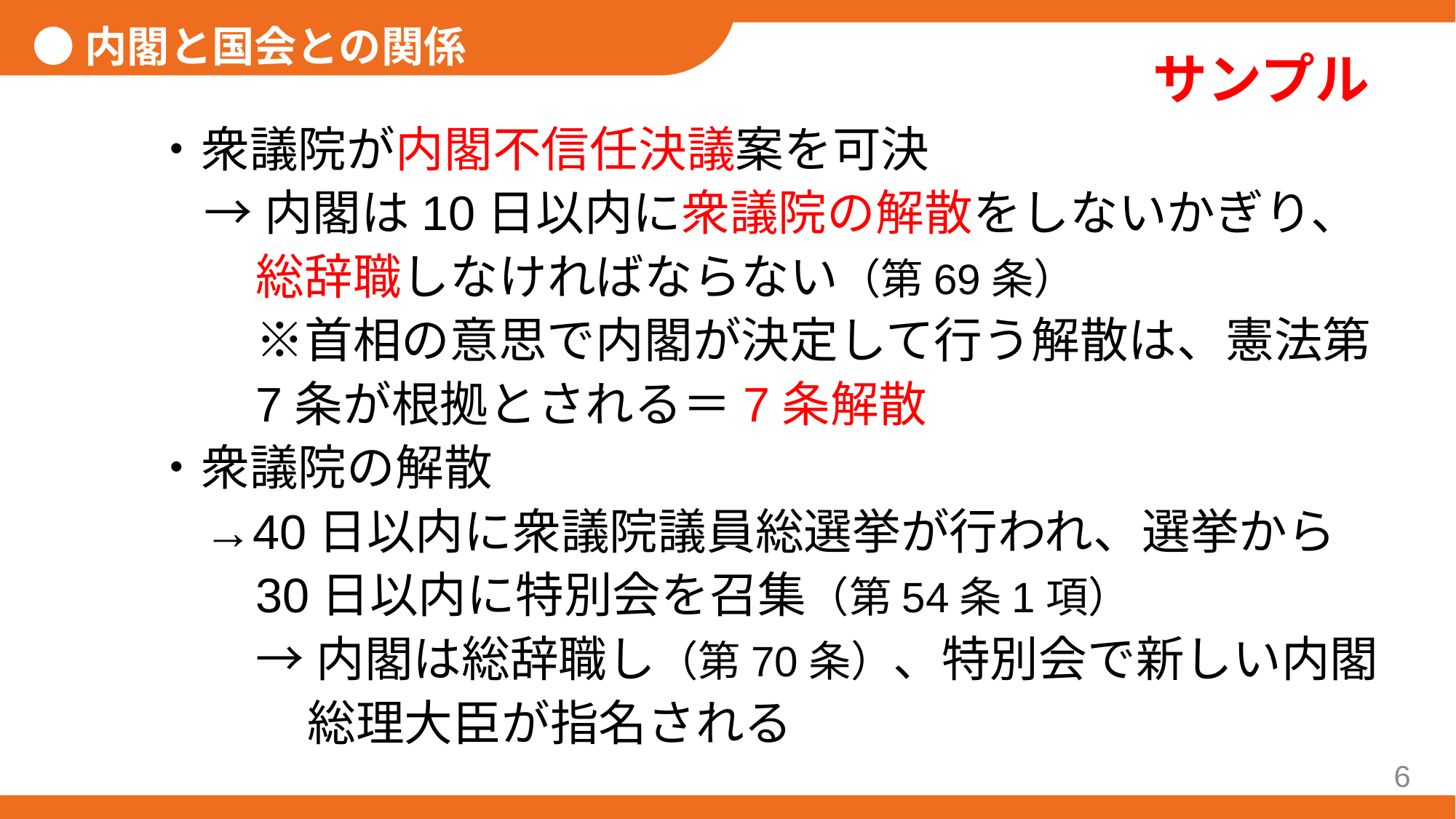

●内閣と国会との関係
・衆議院が内閣不信任決議案を可決
→内閣は10日以内に衆議院の解散をしないかぎり、
総辞職しなければならない（第69条）
※首相の意思で内閣が決定して行う解散は、憲法第7条が根拠とされる＝7条解散
・衆議院の解散
→40日以内に衆議院議員総選挙が行われ、選挙から
30日以内に特別会を召集（第54条1項）
→内閣は総辞職し（第70条）、特別会で新しい内閣
総理大臣が指名される